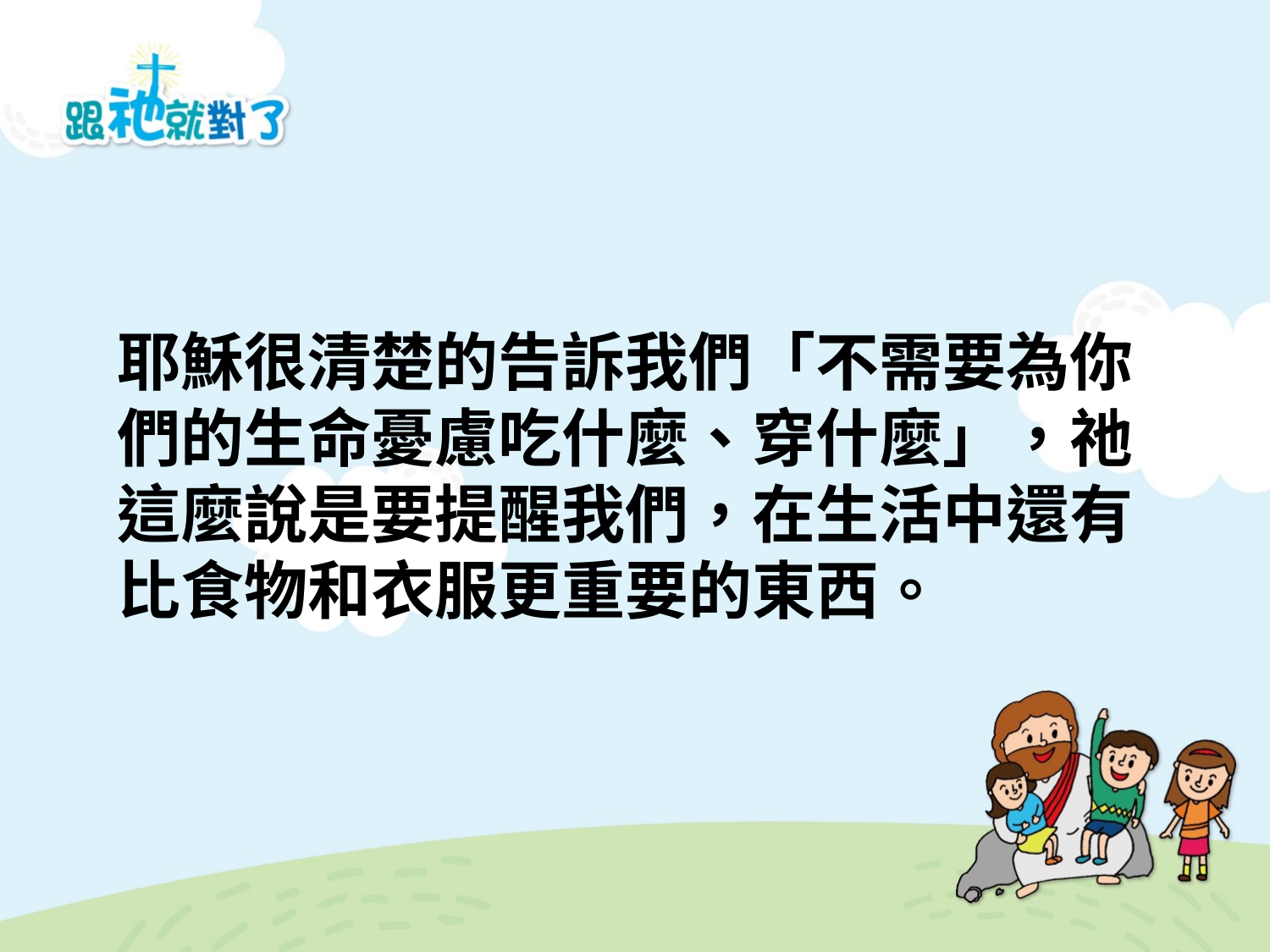

耶穌很清楚的告訴我們「不需要為你們的生命憂慮吃什麼、穿什麼」，祂這麼說是要提醒我們，在生活中還有比食物和衣服更重要的東西。